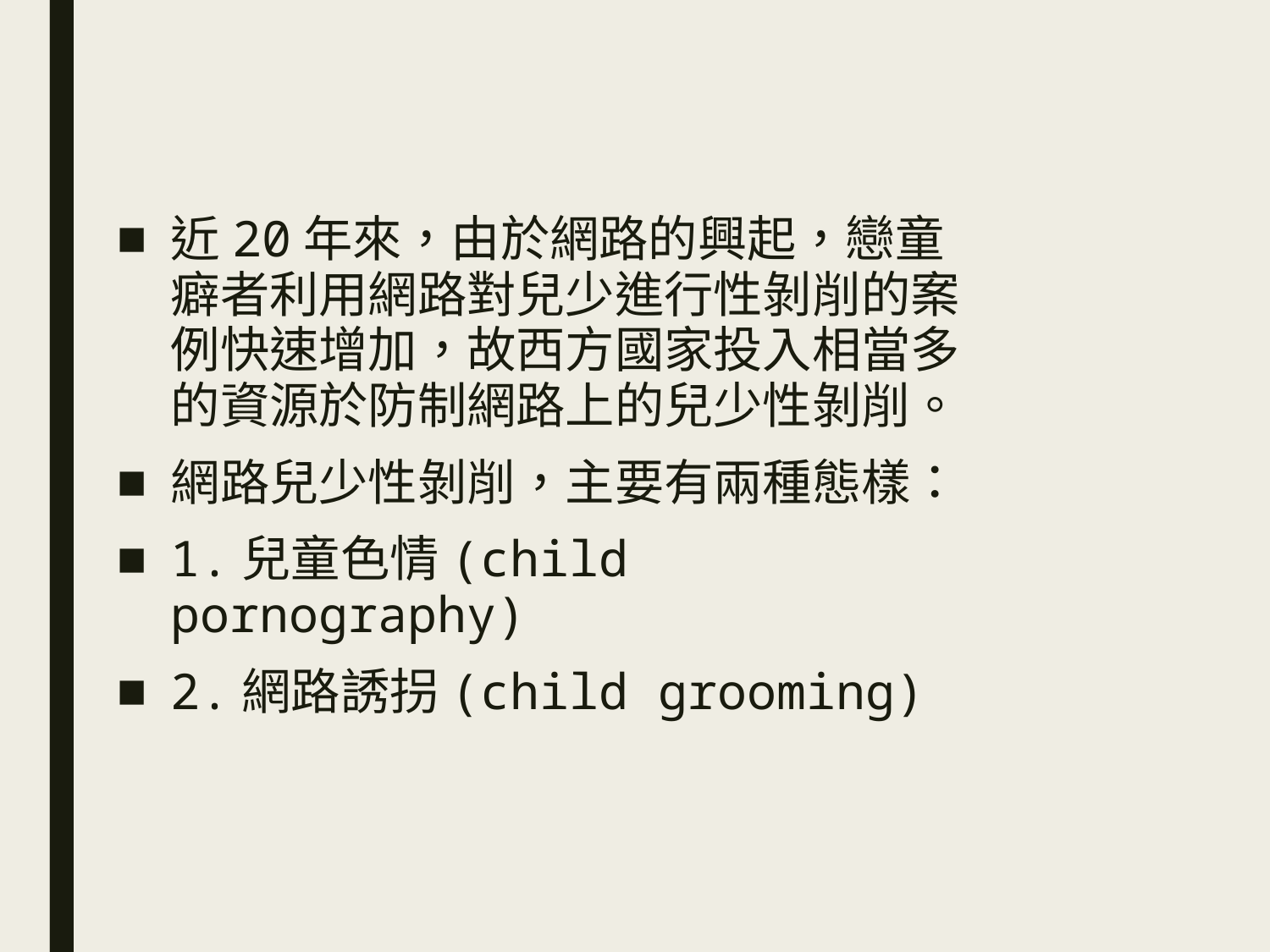

近20年來，由於網路的興起，戀童癖者利用網路對兒少進行性剝削的案例快速增加，故西方國家投入相當多的資源於防制網路上的兒少性剝削。
網路兒少性剝削，主要有兩種態樣：
1.兒童色情(child pornography)
2.網路誘拐(child grooming)